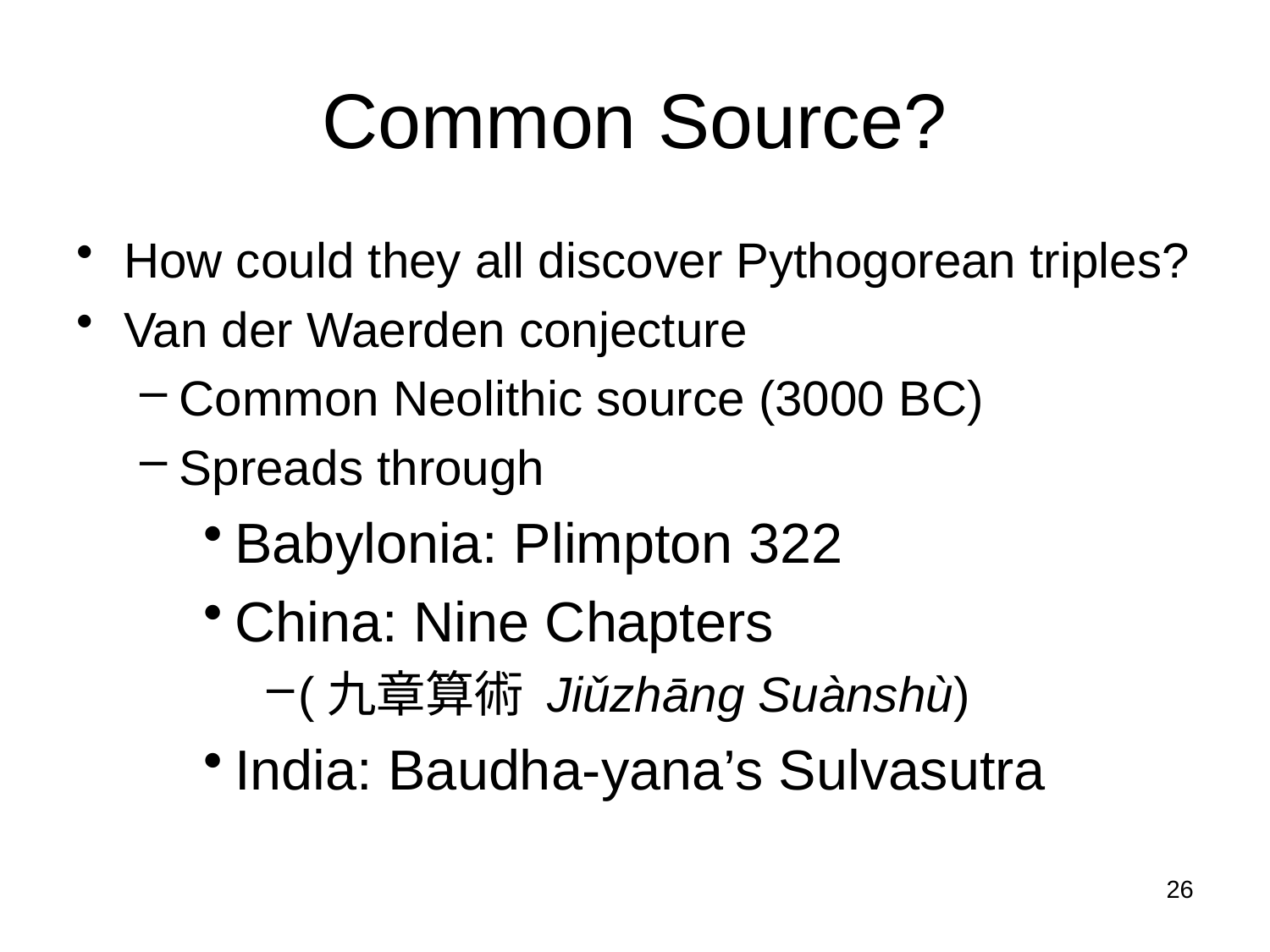

# Common Source?
How could they all discover Pythogorean triples?
Van der Waerden conjecture
Common Neolithic source (3000 BC)
Spreads through
Babylonia: Plimpton 322
China: Nine Chapters
(九章算術 Jiǔzhāng Suànshù)
India: Baudha-yana’s Sulvasutra
26